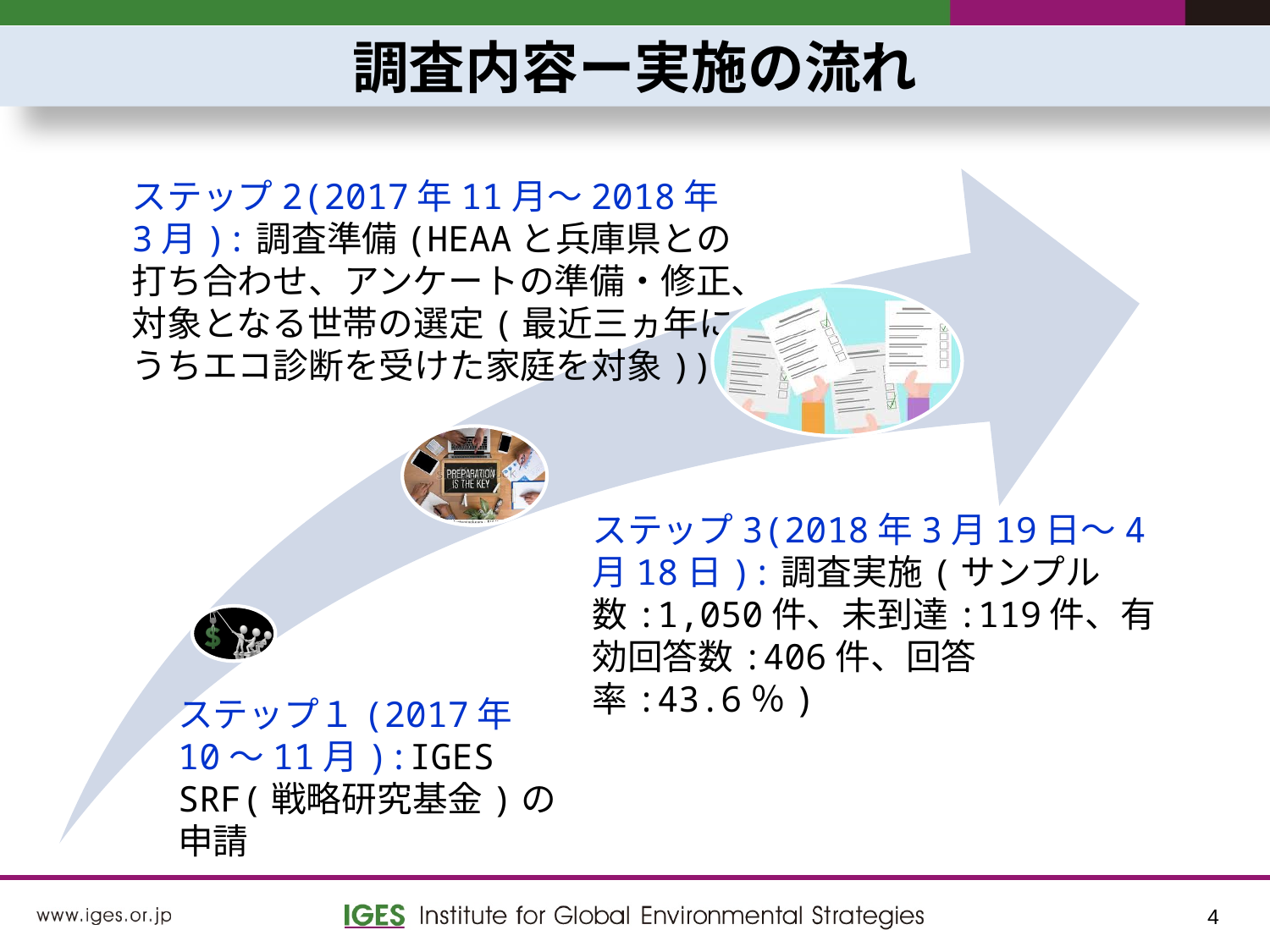

調査内容ー実施の流れ
ステップ１(2017年
10〜11月):IGES SRF(戦略研究基金)の申請
ステップ2(2017年11月〜2018年3月):調査準備(HEAAと兵庫県との打ち合わせ、アンケートの準備・修正、対象となる世帯の選定(最近三ヵ年にうちエコ診断を受けた家庭を対象))
ステップ3(2018年3月19日〜4月18日):調査実施(サンプル数:1,050件、未到達:119件、有効回答数:406件、回答率:43.6％)